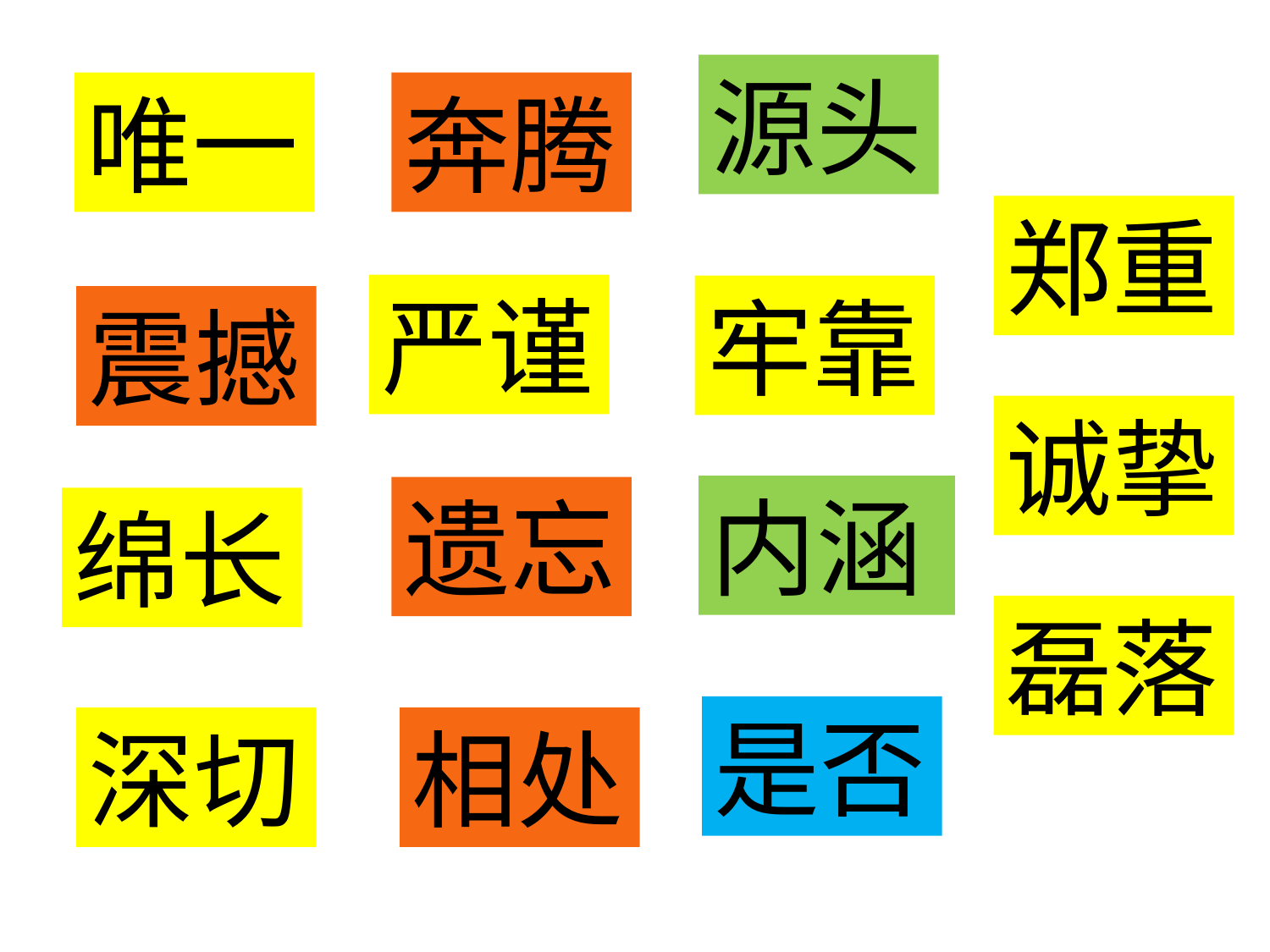

源头
唯一
奔腾
郑重
严谨
牢靠
震撼
诚挚
内涵
遗忘
绵长
磊落
是否
深切
相处